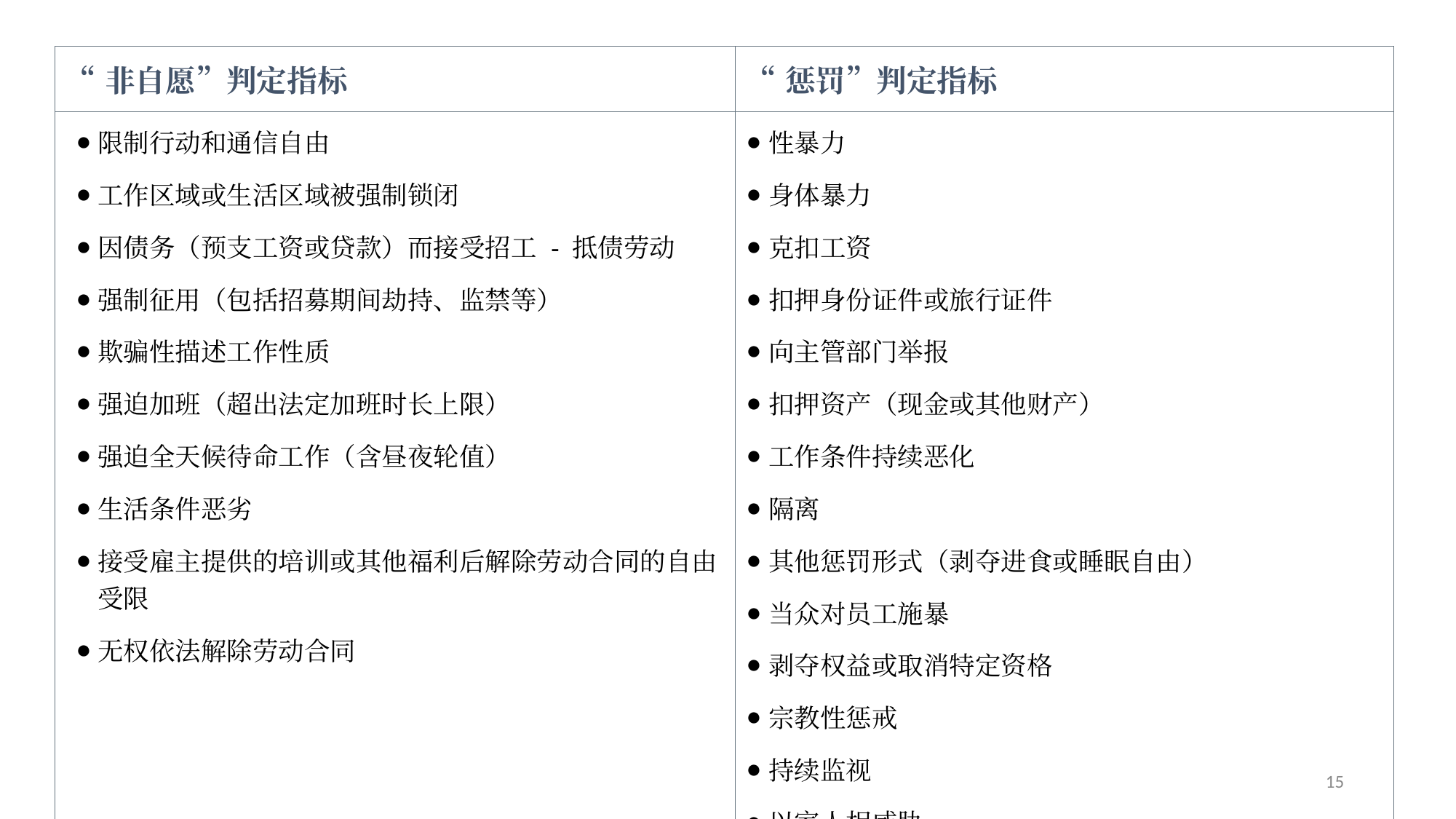

| “非自愿”判定指标 | “惩罚”判定指标 |
| --- | --- |
| 限制行动和通信自由 工作区域或生活区域被强制锁闭 因债务（预支工资或贷款）而接受招工 - 抵债劳动 强制征用（包括招募期间劫持、监禁等） 欺骗性描述工作性质 强迫加班（超出法定加班时长上限） 强迫全天候待命工作（含昼夜轮值） 生活条件恶劣 接受雇主提供的培训或其他福利后解除劳动合同的自由受限 无权依法解除劳动合同 | 性暴力 身体暴力 克扣工资 扣押身份证件或旅行证件 向主管部门举报 扣押资产（现金或其他财产） 工作条件持续恶化 隔离 其他惩罚形式（剥夺进食或睡眠自由） 当众对员工施暴 剥夺权益或取消特定资格 宗教性惩戒 持续监视 以家人相威胁 |
15